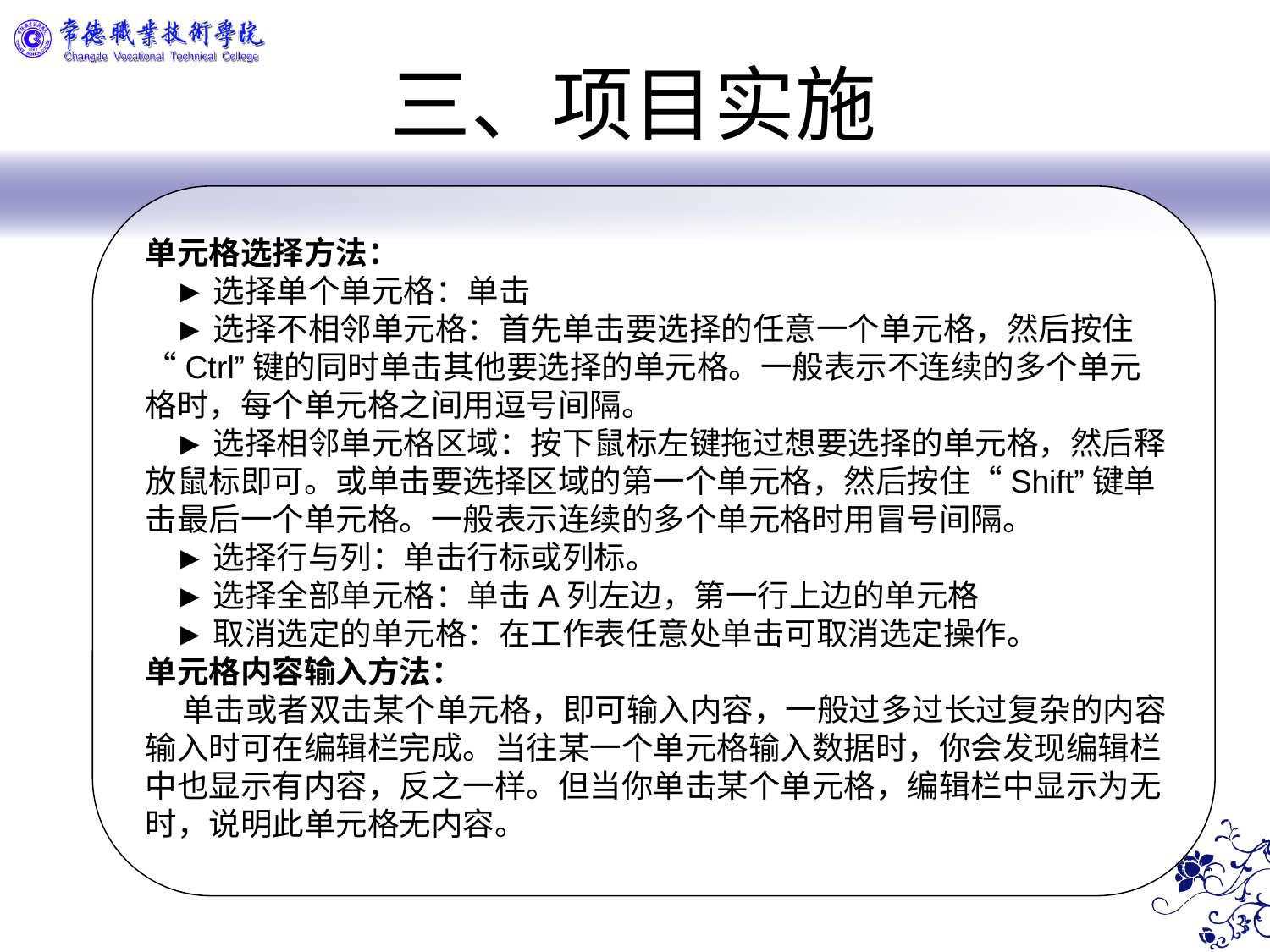

三、项目实施

单元格选择方法：
    ►选择单个单元格：单击
    ►选择不相邻单元格：首先单击要选择的任意一个单元格，然后按住“Ctrl”键的同时单击其他要选择的单元格。一般表示不连续的多个单元格时，每个单元格之间用逗号间隔。
    ►选择相邻单元格区域：按下鼠标左键拖过想要选择的单元格，然后释放鼠标即可。或单击要选择区域的第一个单元格，然后按住“Shift”键单击最后一个单元格。一般表示连续的多个单元格时用冒号间隔。
    ►选择行与列：单击行标或列标。
    ►选择全部单元格：单击A列左边，第一行上边的单元格
    ►取消选定的单元格：在工作表任意处单击可取消选定操作。
单元格内容输入方法：
    单击或者双击某个单元格，即可输入内容，一般过多过长过复杂的内容输入时可在编辑栏完成。当往某一个单元格输入数据时，你会发现编辑栏中也显示有内容，反之一样。但当你单击某个单元格，编辑栏中显示为无时，说明此单元格无内容。